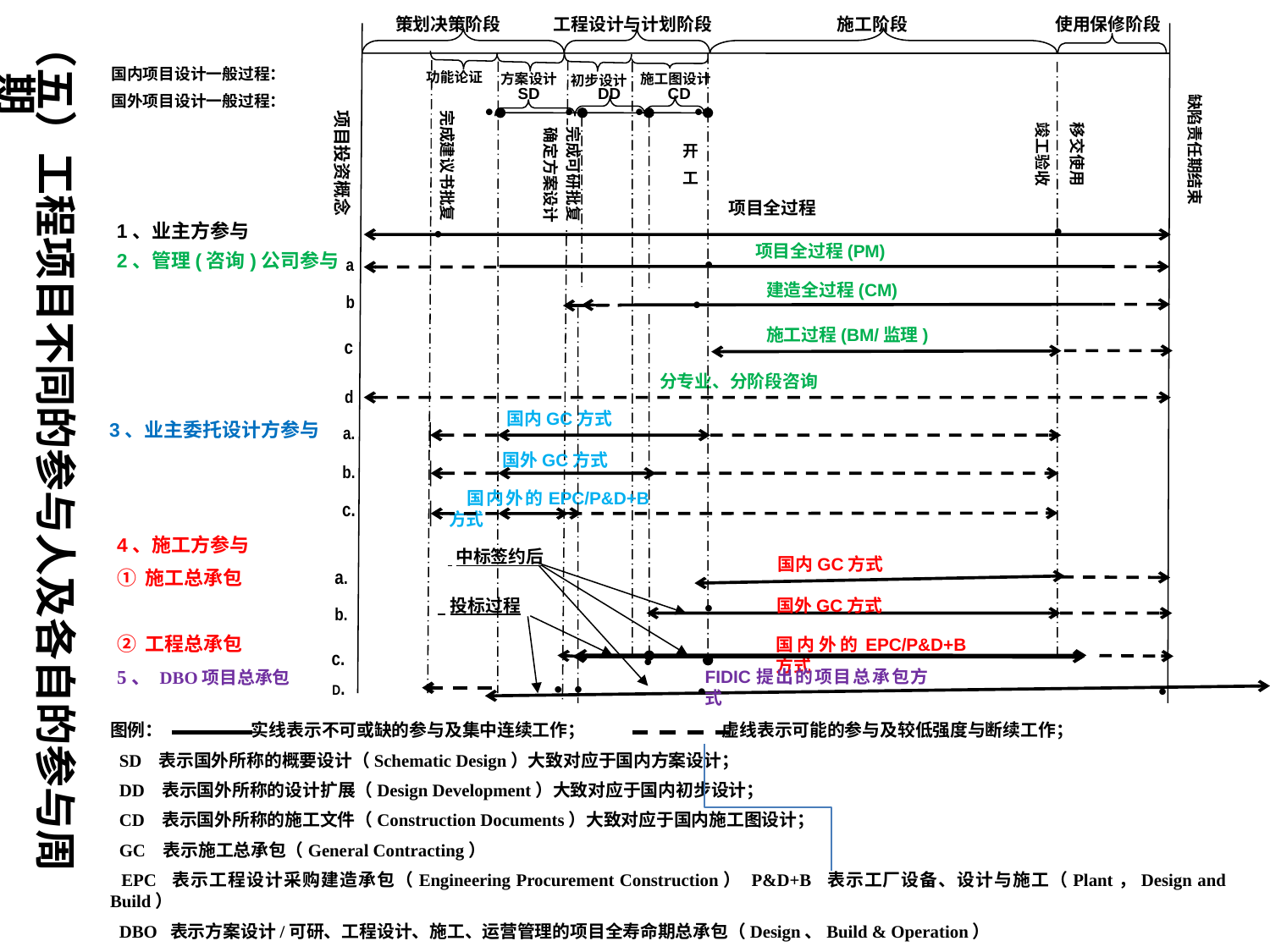

（五）工程项目不同的参与人及各自的参与周期

使用保修阶段

国内项目设计一般过程：
国外项目设计一般过程：

功能论证
方案设计
施工图设计
初步设计
SD
DD
CD
缺陷责任期结束
完成建议书批复

竣工验收
移交使用
完成可研批复
确定方案设计
开
工
项目全过程

1、业主方参与

项目全过程(PM)
2、管理(咨询)公司参与

a

建造全过程(CM)
b

施工过程(BM/监理)
c

分专业、分阶段咨询
d

国内GC方式
3、业主委托设计方参与
a.

 国外GC方式
b.

  国内外的EPC/P&D+B方式
c.

4、施工方参与
① 施工总承包

② 工程总承包
5、 DBO项目总承包
 中标签约后
国内GC方式
a.

  投标过程
国外GC方式
b.

国内外的EPC/P&D+B方式

策划决策阶段
工程设计与计划阶段
施工阶段
图例：                      实线表示不可或缺的参与及集中连续工作；                                  虚线表示可能的参与及较低强度与断续工作；
  SD   表示国外所称的概要设计（Schematic Design）大致对应于国内方案设计；
  DD   表示国外所称的设计扩展（Design Development）大致对应于国内初步设计；
  CD   表示国外所称的施工文件（Construction Documents）大致对应于国内施工图设计；
  GC   表示施工总承包（General Contracting）
  EPC  表示工程设计采购建造承包（Engineering Procurement Construction） P&D+B  表示工厂设备、设计与施工（Plant，Design and Build）
  DBO  表示方案设计/可研、工程设计、施工、运营管理的项目全寿命期总承包（Design、Build & Operation）

●
●
●
●
项目投资概念
●
●
●
●

●

c.
●
FIDIC提出的项目总承包方式
D.
●
●
●
●